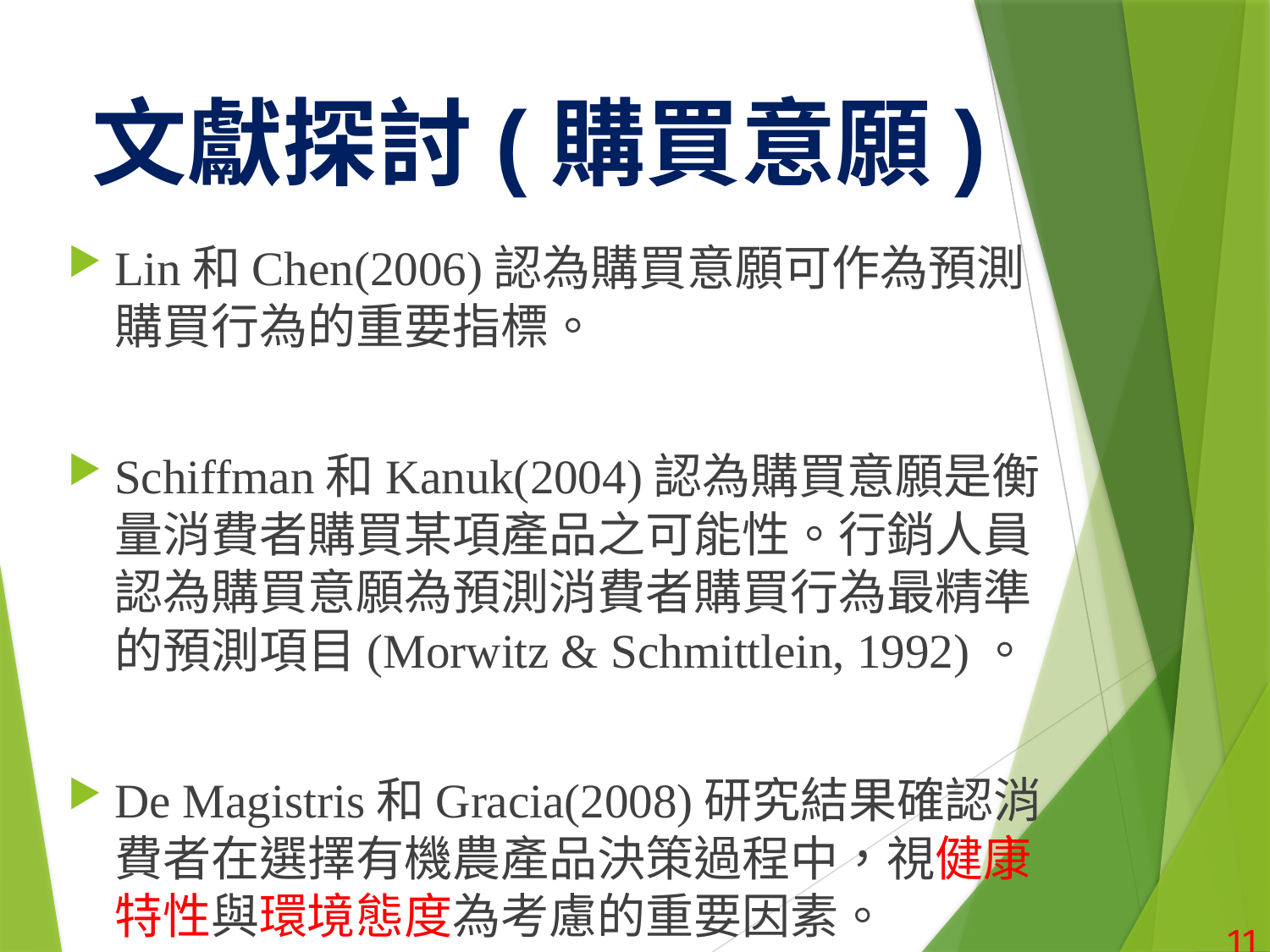

# 文獻探討(購買意願)
Lin和Chen(2006)認為購買意願可作為預測購買行為的重要指標。

Schiffman和Kanuk(2004)認為購買意願是衡量消費者購買某項產品之可能性。行銷人員認為購買意願為預測消費者購買行為最精準的預測項目(Morwitz & Schmittlein, 1992)。

De Magistris和Gracia(2008)研究結果確認消費者在選擇有機農產品決策過程中，視健康特性與環境態度為考慮的重要因素。

11